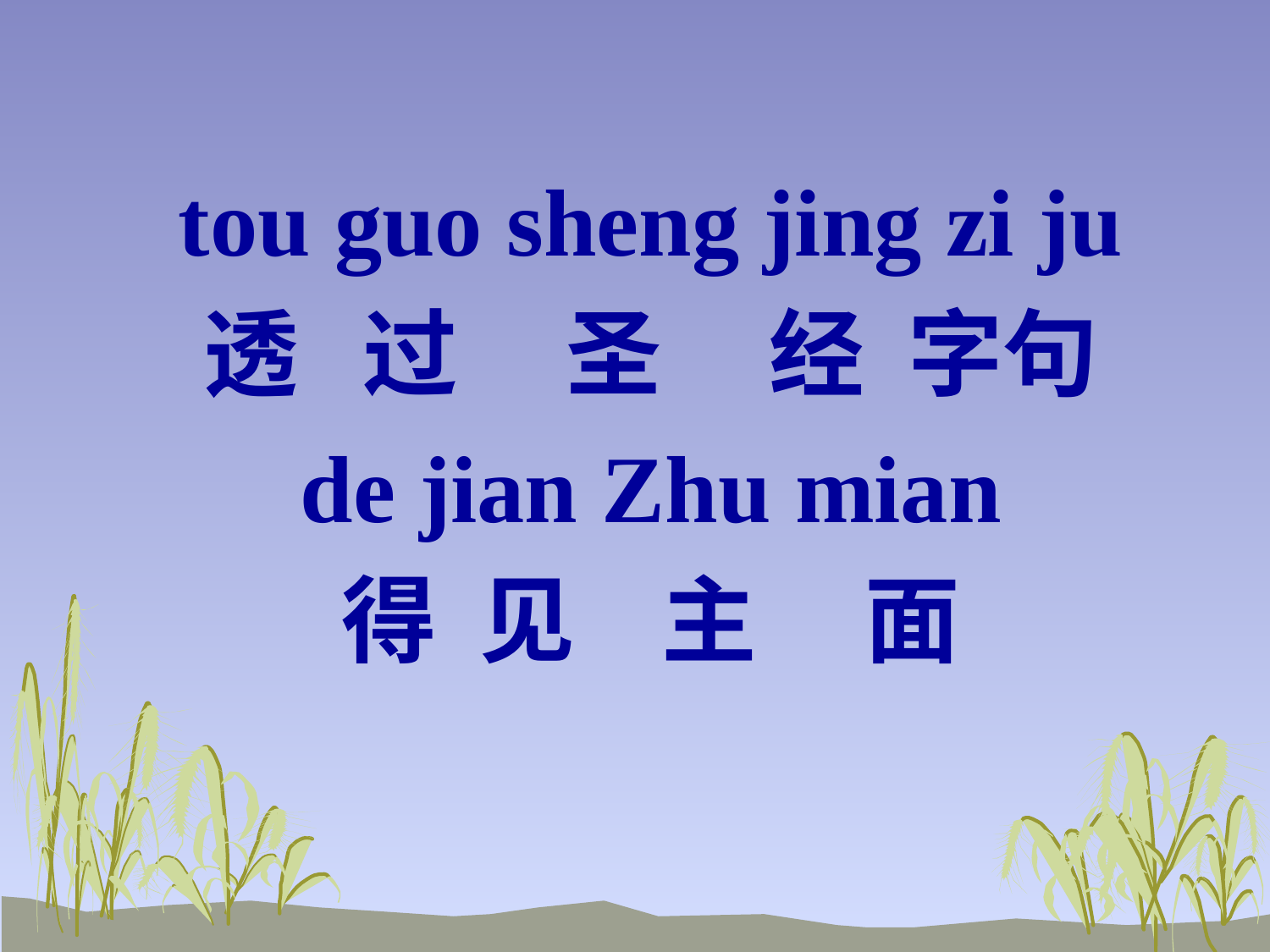

tou guo sheng jing zi ju
透   过     圣     经  字句
de jian Zhu mian
得  见    主     面